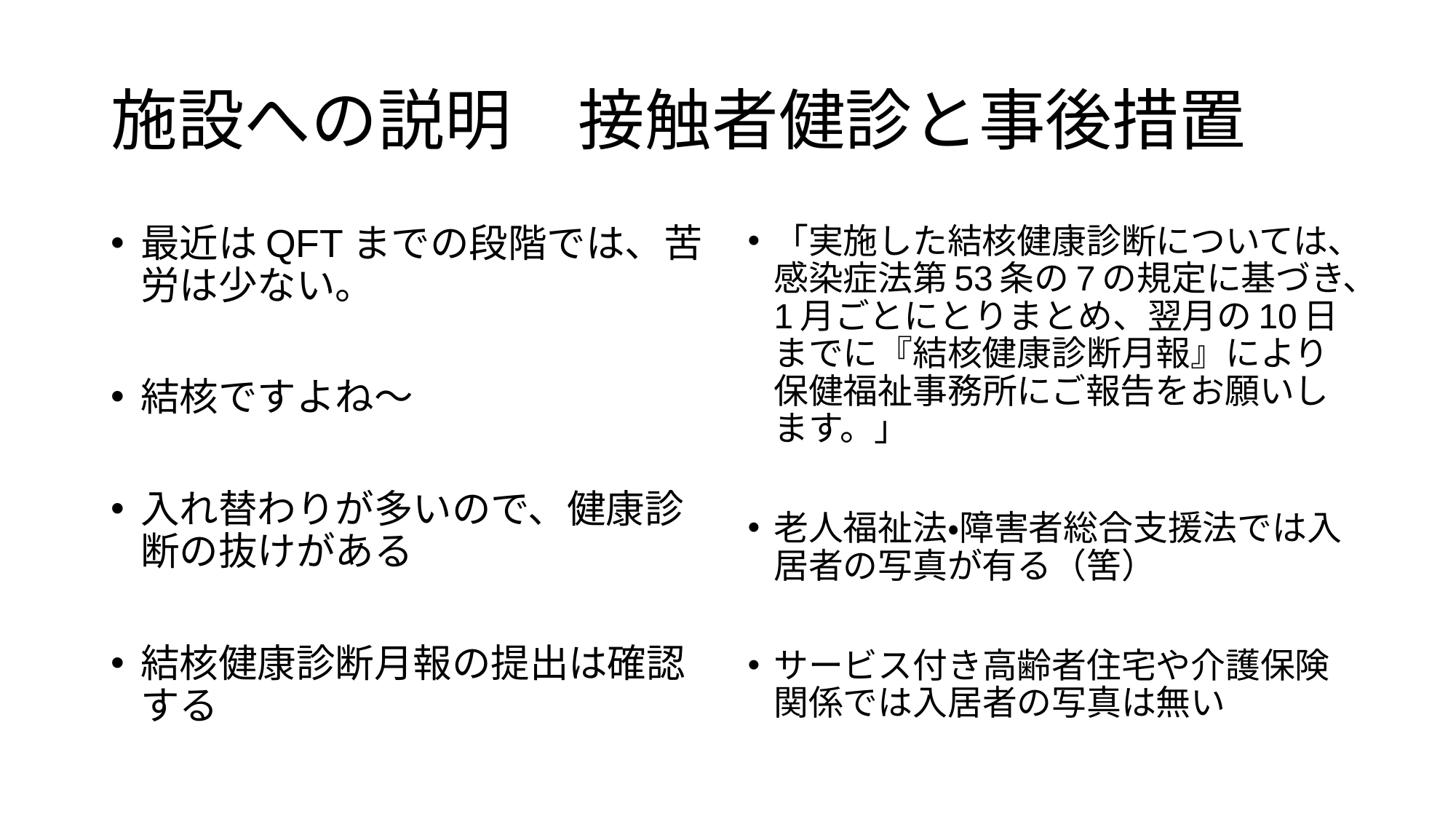

# 施設への説明　接触者健診と事後措置
最近はQFTまでの段階では、苦労は少ない。

結核ですよね～

入れ替わりが多いので、健康診断の抜けがある

結核健康診断月報の提出は確認する
「実施した結核健康診断については、感染症法第53条の7の規定に基づき、1月ごとにとりまとめ、翌月の10日までに『結核健康診断月報』により保健福祉事務所にご報告をお願いします。」

老人福祉法・障害者総合支援法では入居者の写真が有る（筈）

サービス付き高齢者住宅や介護保険関係では入居者の写真は無い